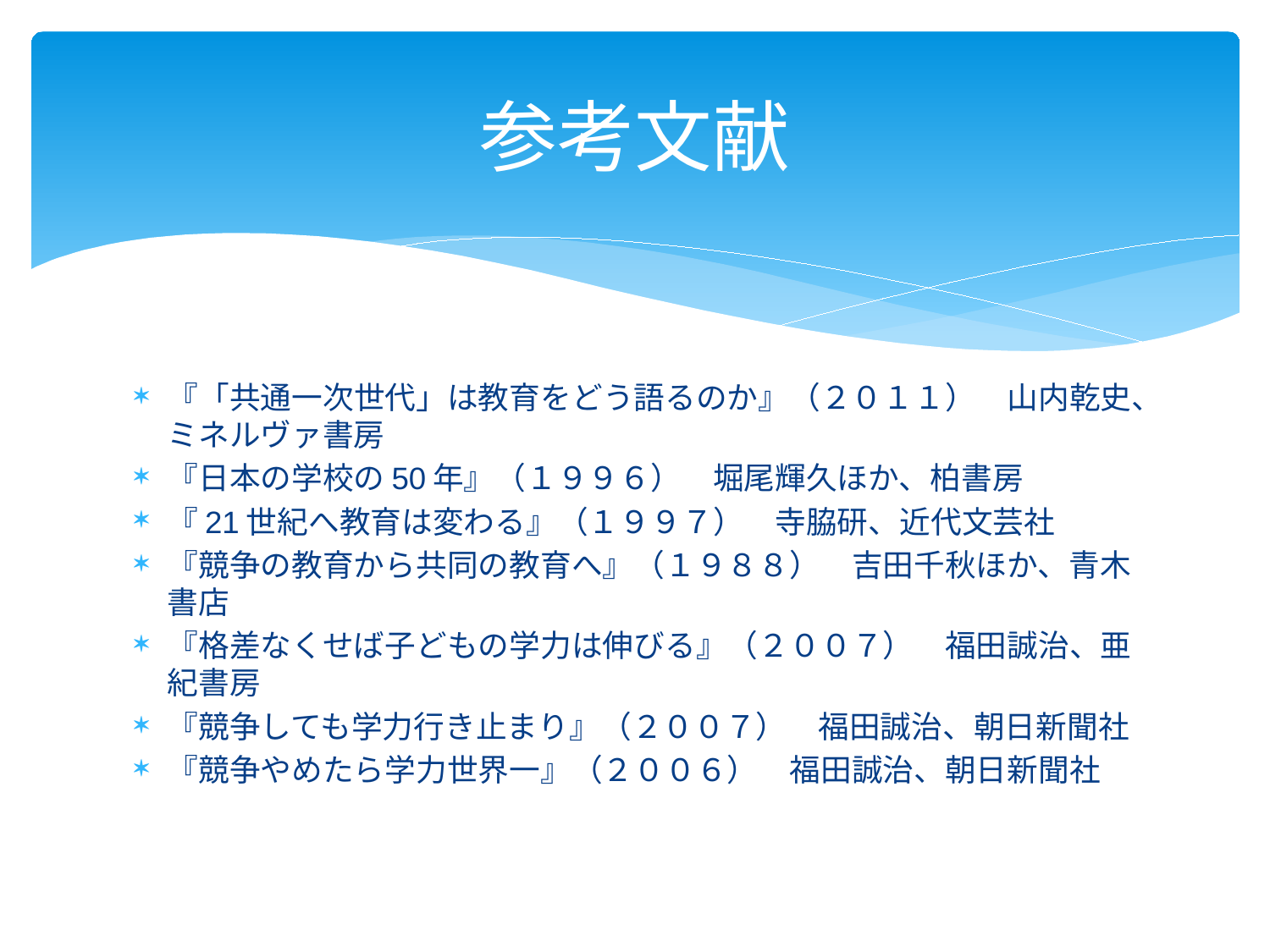

# 参考文献
『「共通一次世代」は教育をどう語るのか』（２０１１）　山内乾史、ミネルヴァ書房
『日本の学校の50年』（１９９６）　堀尾輝久ほか、柏書房
『21世紀へ教育は変わる』（１９９７）　寺脇研、近代文芸社
『競争の教育から共同の教育へ』（１９８８）　吉田千秋ほか、青木書店
『格差なくせば子どもの学力は伸びる』（２００７）　福田誠治、亜紀書房
『競争しても学力行き止まり』（２００７）　福田誠治、朝日新聞社
『競争やめたら学力世界一』（２００６）　福田誠治、朝日新聞社